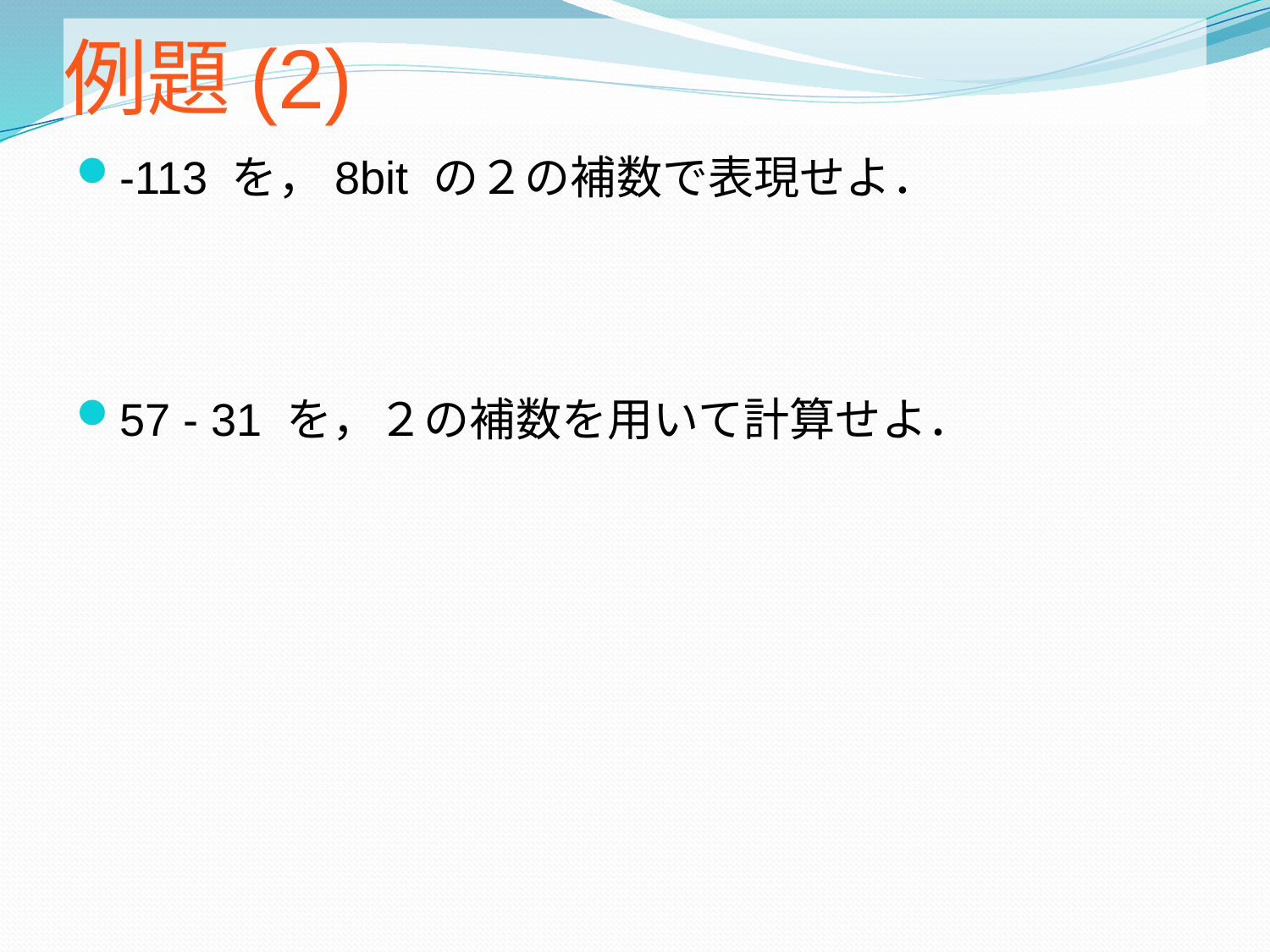

# 例題(2)
-113 を，8bit の２の補数で表現せよ．

57 - 31 を，２の補数を用いて計算せよ．